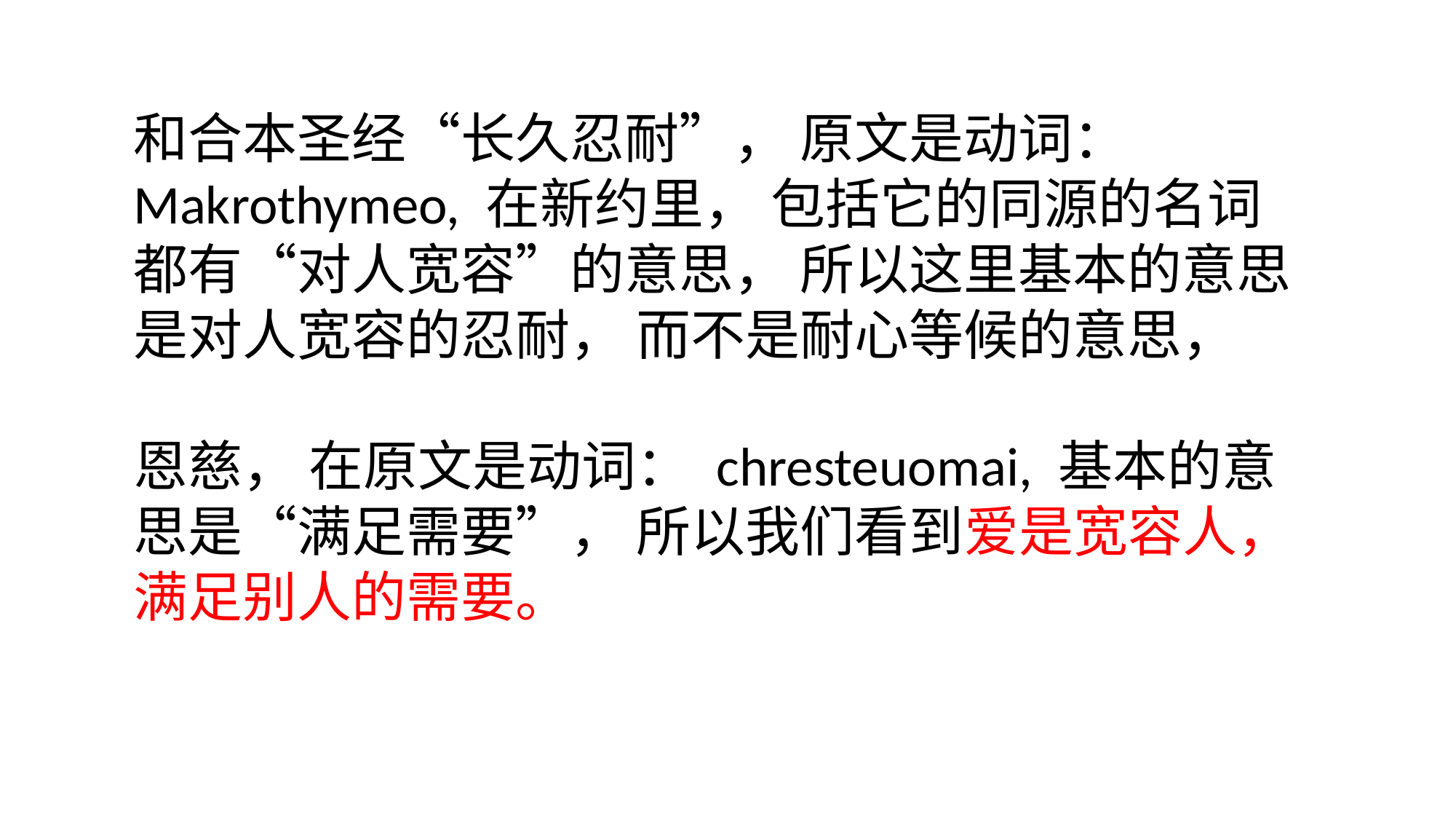

和合本圣经“长久忍耐”， 原文是动词： Makrothymeo, 在新约里， 包括它的同源的名词都有“对人宽容”的意思， 所以这里基本的意思是对人宽容的忍耐， 而不是耐心等候的意思，

恩慈， 在原文是动词： chresteuomai, 基本的意思是“满足需要”， 所以我们看到爱是宽容人， 满足别人的需要。